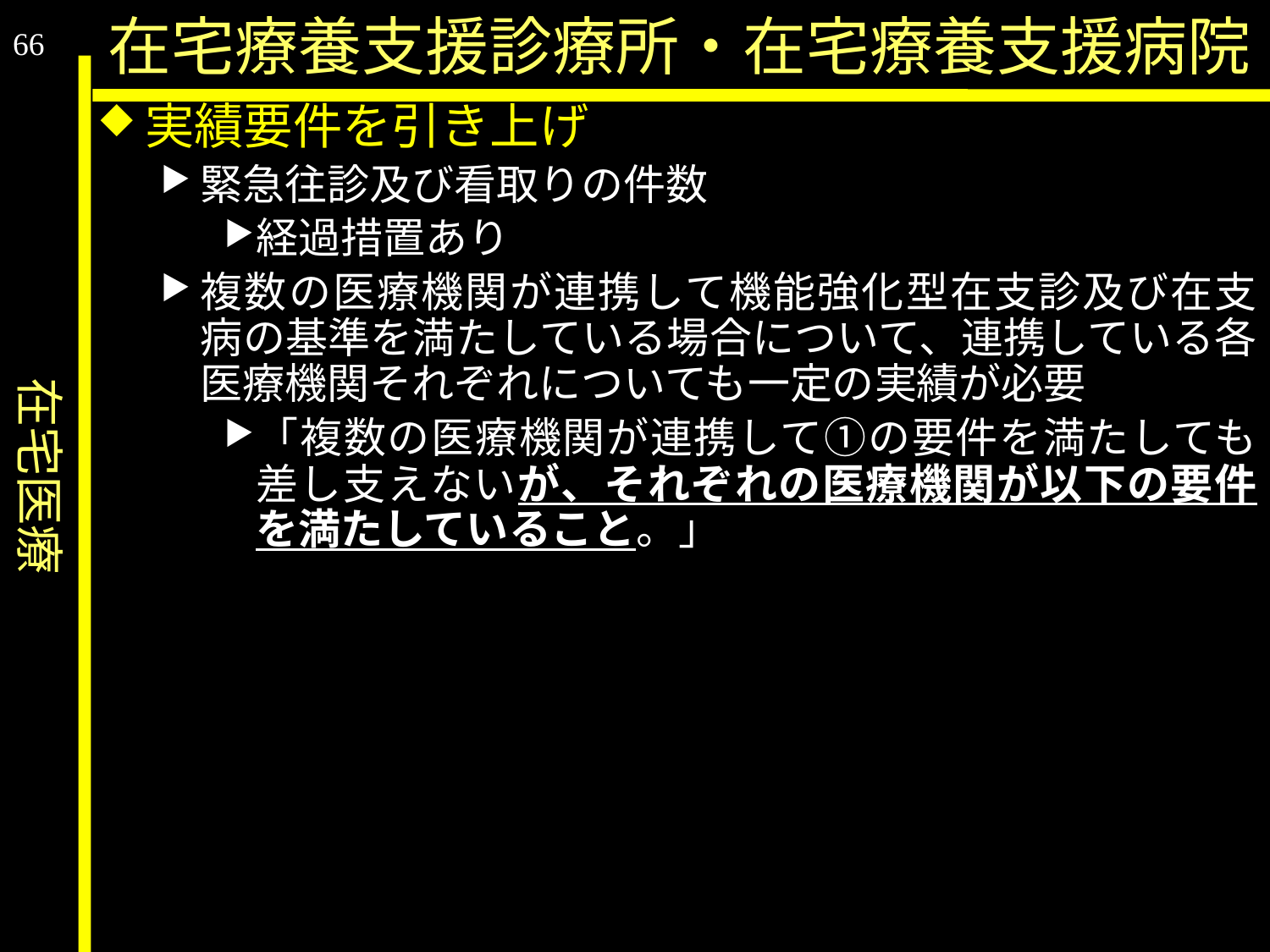

在宅医療
在宅療養支援診療所・在宅療養支援病院
66

実績要件を引き上げ
緊急往診及び看取りの件数
経過措置あり
複数の医療機関が連携して機能強化型在支診及び在支病の基準を満たしている場合について、連携している各医療機関それぞれについても一定の実績が必要
「複数の医療機関が連携して①の要件を満たしても差し支えないが、それぞれの医療機関が以下の要件を満たしていること。」